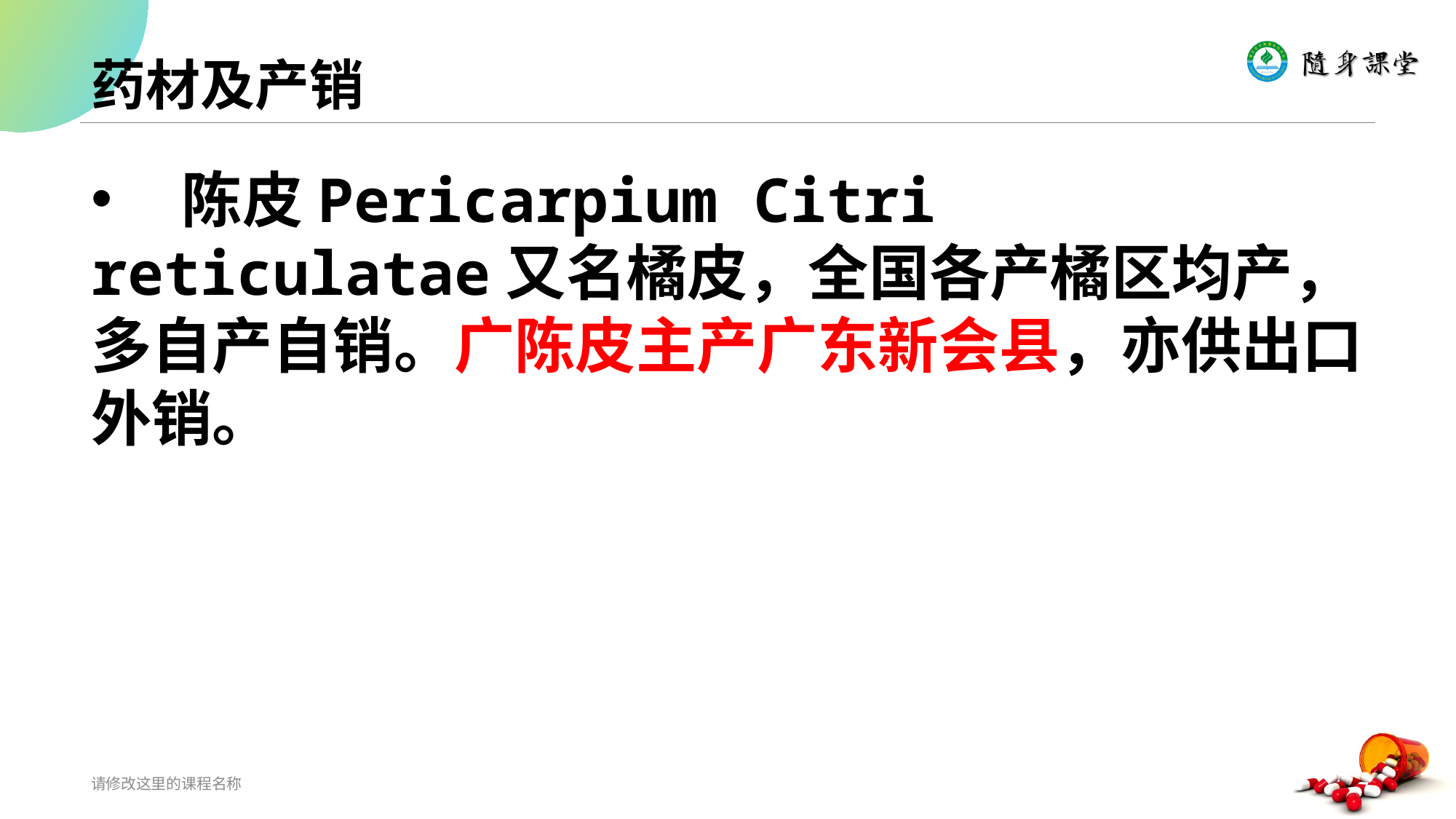

# 药材及产销
    陈皮Pericarpium Citri reticulatae又名橘皮，全国各产橘区均产，多自产自销。广陈皮主产广东新会县，亦供出口外销。

请修改这里的课程名称
9